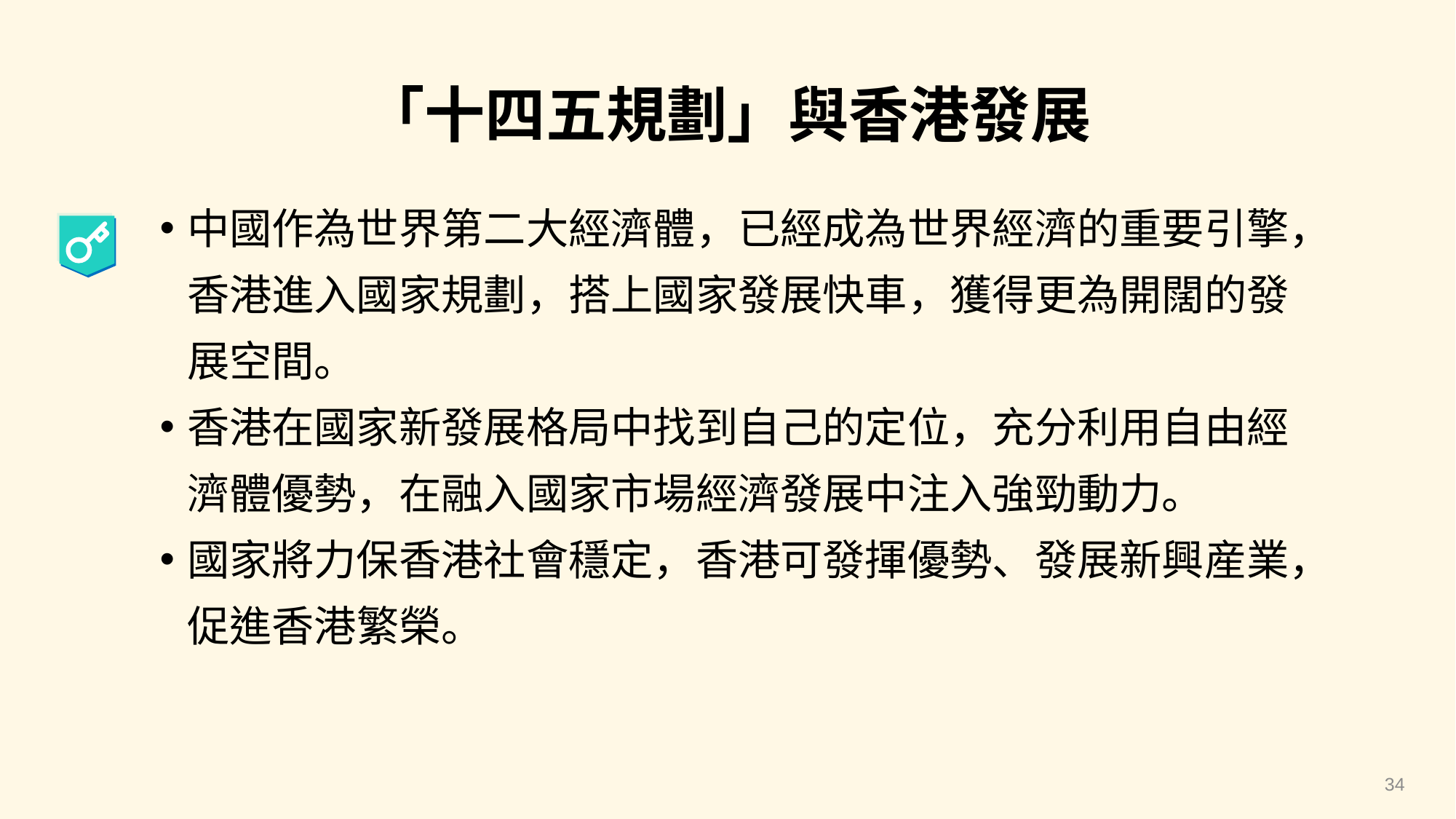

「十四五規劃」與香港發展
中國作為世界第二大經濟體，已經成為世界經濟的重要引擎，香港進入國家規劃，搭上國家發展快車，獲得更為開闊的發展空間。
香港在國家新發展格局中找到自己的定位，充分利用自由經濟體優勢，在融入國家市場經濟發展中注入強勁動力。
國家將力保香港社會穩定，香港可發揮優勢、發展新興産業，促進香港繁榮。